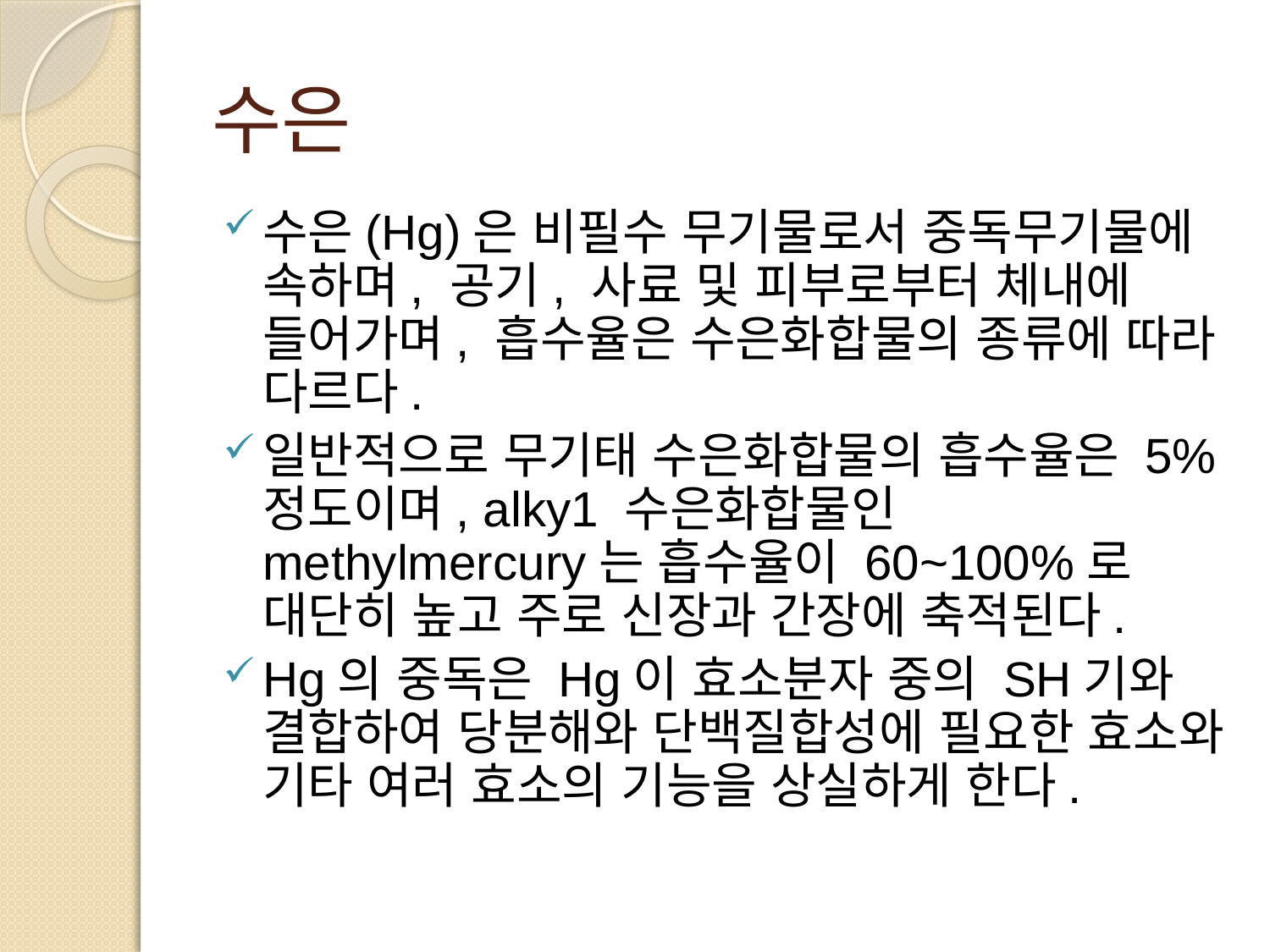

# 수은
수은(Hg)은 비필수 무기물로서 중독무기물에 속하며, 공기, 사료 및 피부로부터 체내에 들어가며, 흡수율은 수은화합물의 종류에 따라 다르다.
일반적으로 무기태 수은화합물의 흡수율은 5% 정도이며, alky1 수은화합물인 methylmercury는 흡수율이 60~100%로 대단히 높고 주로 신장과 간장에 축적된다.
Hg의 중독은 Hg이 효소분자 중의 SH기와 결합하여 당분해와 단백질합성에 필요한 효소와 기타 여러 효소의 기능을 상실하게 한다.